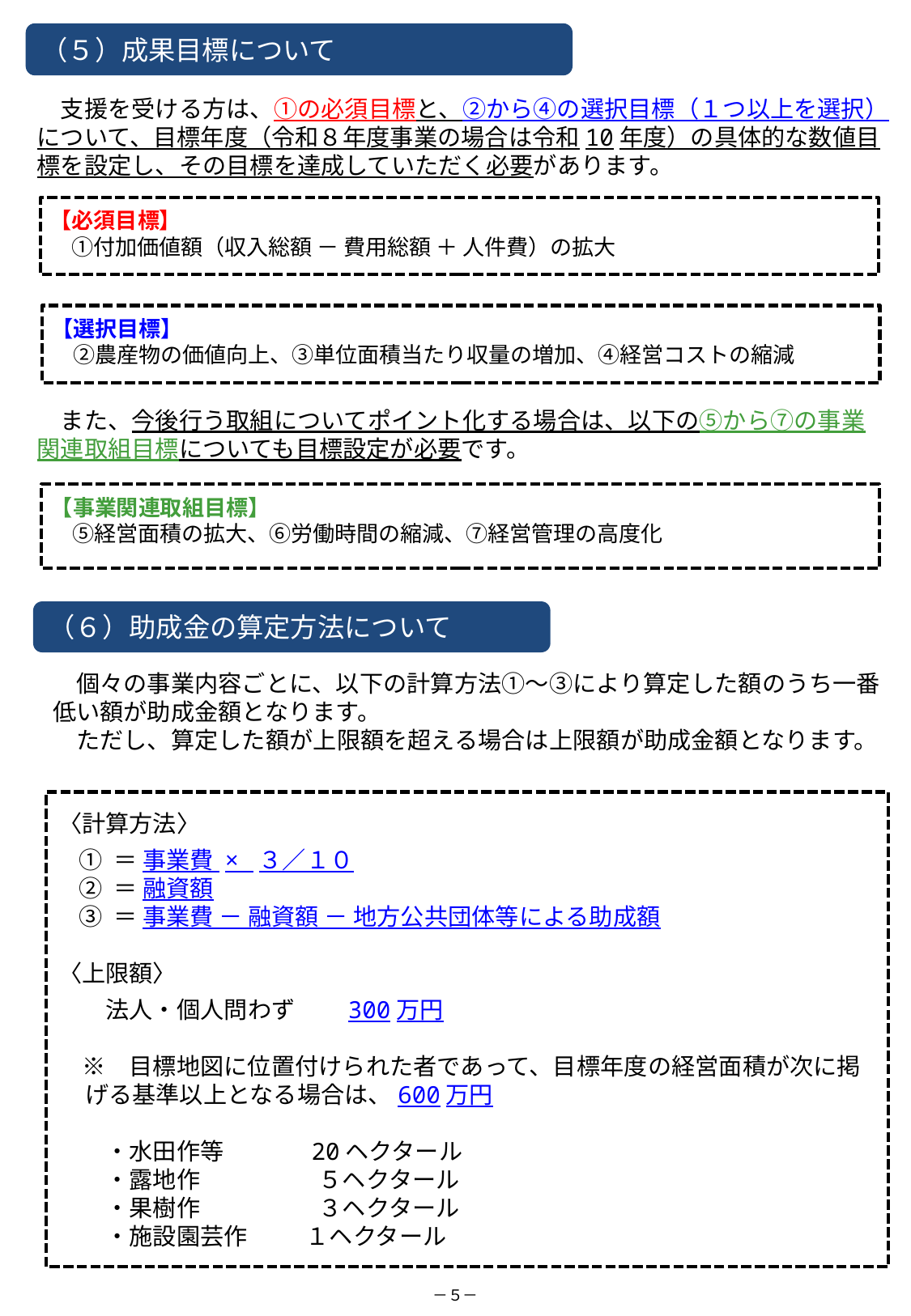

（５）成果目標について
　支援を受ける方は、①の必須目標と、②から④の選択目標（１つ以上を選択）について、目標年度（令和８年度事業の場合は令和10年度）の具体的な数値目標を設定し、その目標を達成していただく必要があります。

　また、今後行う取組についてポイント化する場合は、以下の⑤から⑦の事業
関連取組目標についても目標設定が必要です。
【必須目標】
　①付加価値額（収入総額 － 費用総額 ＋ 人件費）の拡大
【選択目標】
　②農産物の価値向上、③単位面積当たり収量の増加、④経営コストの縮減
【事業関連取組目標】
　⑤経営面積の拡大、⑥労働時間の縮減、⑦経営管理の高度化
（６）助成金の算定方法について
　個々の事業内容ごとに、以下の計算方法①～③により算定した額のうち一番低い額が助成金額となります。
　ただし、算定した額が上限額を超える場合は上限額が助成金額となります。
〈計算方法〉

    ① ＝ 事業費 × ３／１０
    ② ＝ 融資額
    ③ ＝ 事業費 － 融資額 － 地方公共団体等による助成額

〈上限額〉

　　法人・個人問わず　　300万円

　※　目標地図に位置付けられた者であって、目標年度の経営面積が次に掲
    げる基準以上となる場合は、600万円

　　・水田作等　　　  20ヘクタール
　　・露地作　　　　　５ヘクタール
　　・果樹作　　　　　３ヘクタール
　　・施設園芸作　　  １ヘクタール
－５－